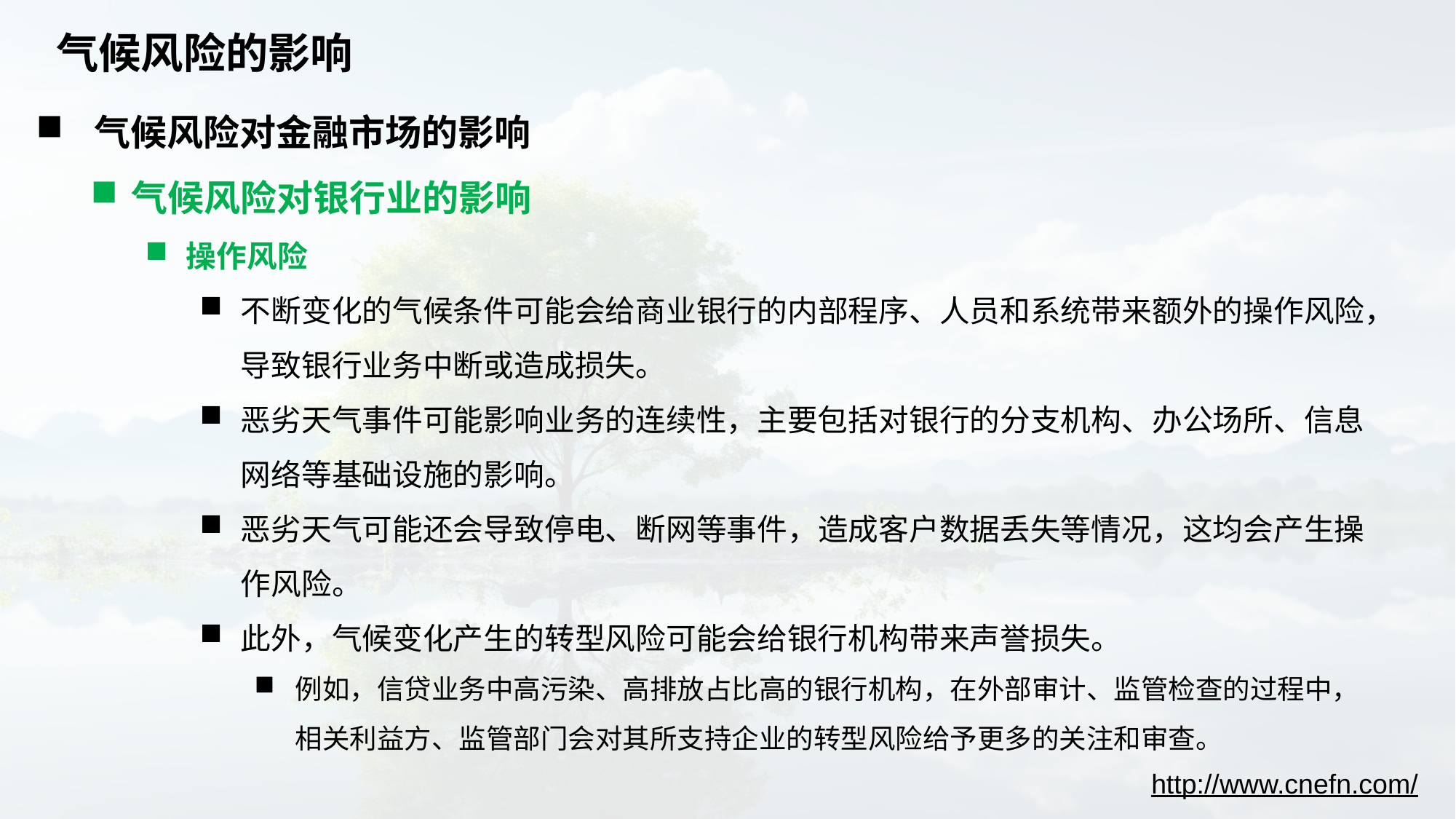

# 气候风险的影响
 气候风险对金融市场的影响
气候风险对银行业的影响
操作风险
不断变化的气候条件可能会给商业银行的内部程序、人员和系统带来额外的操作风险，导致银行业务中断或造成损失。
恶劣天气事件可能影响业务的连续性，主要包括对银行的分支机构、办公场所、信息网络等基础设施的影响。
恶劣天气可能还会导致停电、断网等事件，造成客户数据丢失等情况，这均会产生操作风险。
此外，气候变化产生的转型风险可能会给银行机构带来声誉损失。
例如，信贷业务中高污染、高排放占比高的银行机构，在外部审计、监管检查的过程中，相关利益方、监管部门会对其所支持企业的转型风险给予更多的关注和审查。